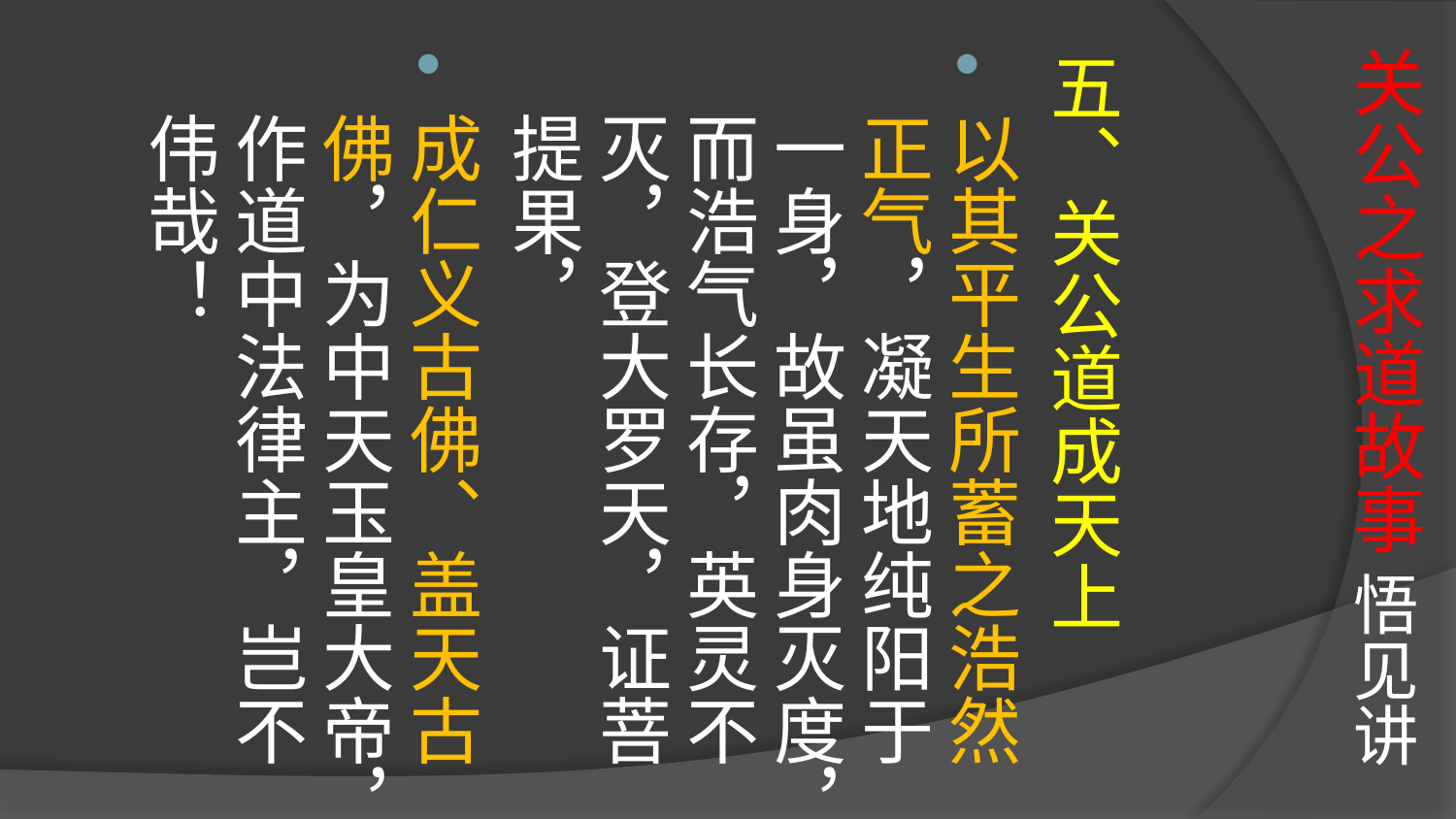

# 关公之求道故事 悟见讲
五、关公道成天上
以其平生所蓄之浩然正气，凝天地纯阳于一身，故虽肉身灭度，而浩气长存，英灵不灭，登大罗天，证菩提果，
成仁义古佛、盖天古佛，为中天玉皇大帝，作道中法律主，岂不伟哉！